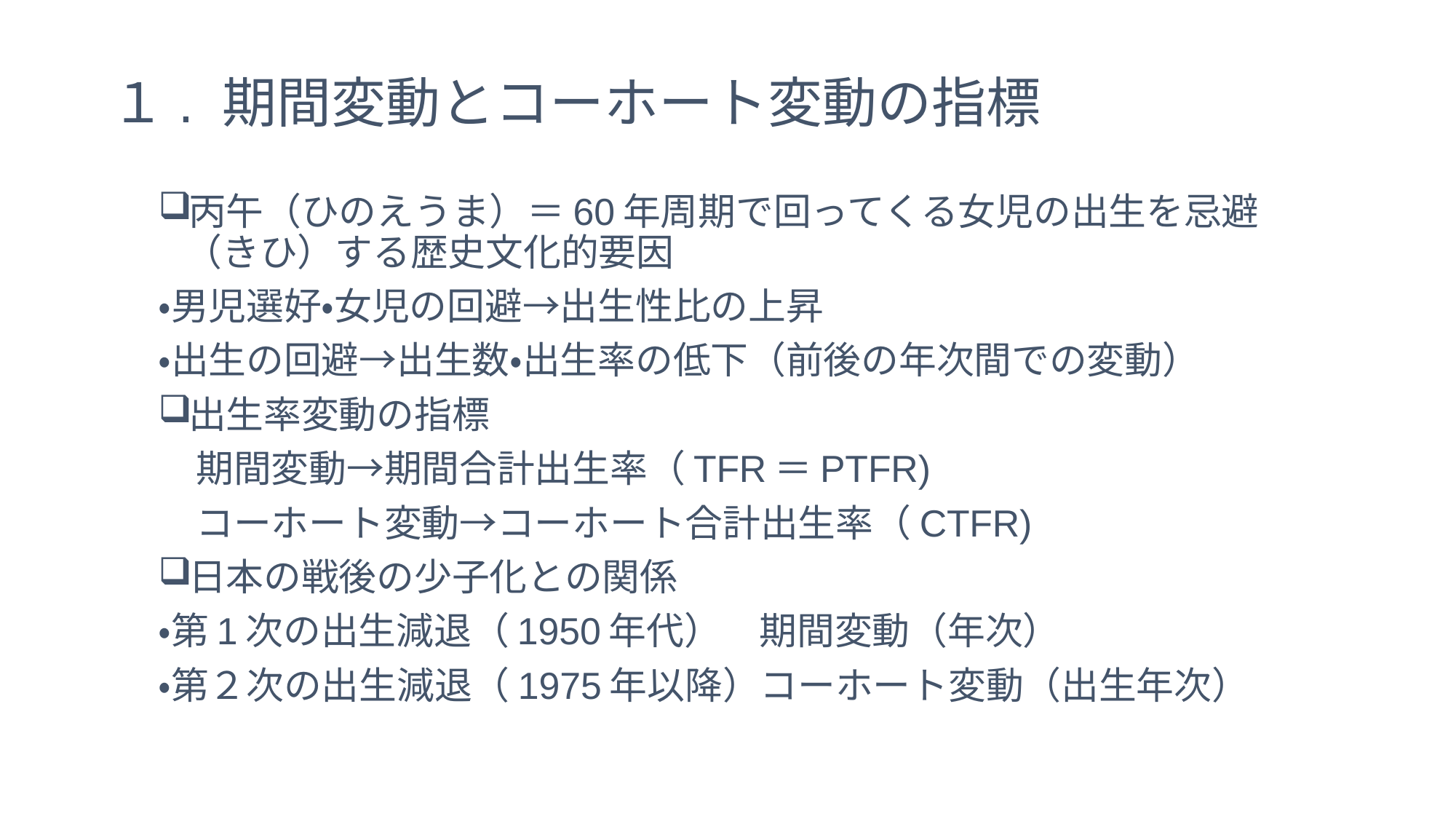

# １. 期間変動とコーホート変動の指標
丙午（ひのえうま）＝60年周期で回ってくる女児の出生を忌避（きひ）する歴史文化的要因
・男児選好・女児の回避→出生性比の上昇
・出生の回避→出生数・出生率の低下（前後の年次間での変動）
出生率変動の指標
　期間変動→期間合計出生率（TFR＝PTFR)
　コーホート変動→コーホート合計出生率（CTFR)
日本の戦後の少子化との関係
・第1次の出生減退（1950年代）　期間変動（年次）
・第２次の出生減退（1975年以降）コーホート変動（出生年次）